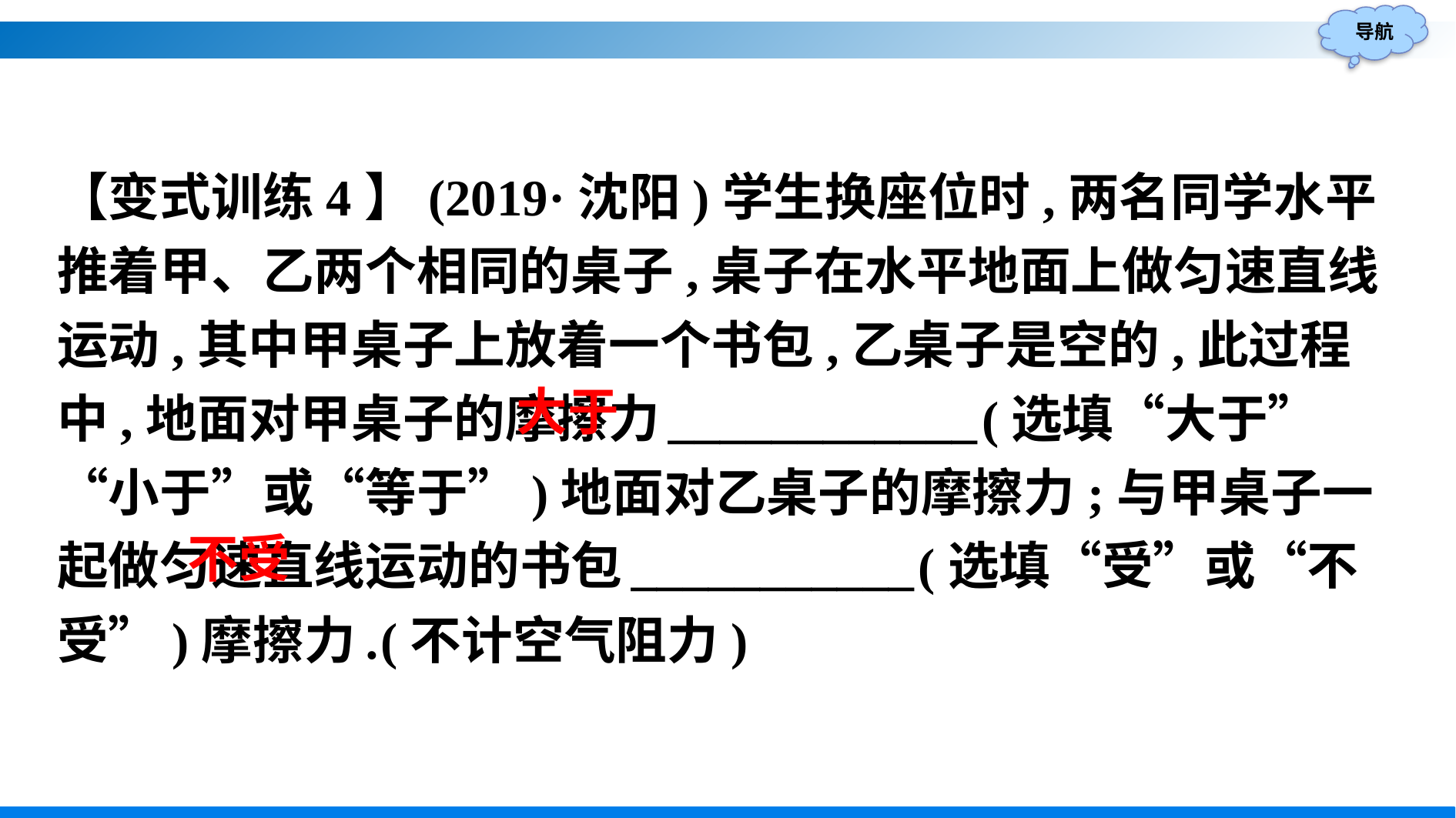

【变式训练4】(2019·沈阳)学生换座位时,两名同学水平推着甲、乙两个相同的桌子,桌子在水平地面上做匀速直线运动,其中甲桌子上放着一个书包,乙桌子是空的,此过程中,地面对甲桌子的摩擦力____________(选填“大于”“小于”或“等于”)地面对乙桌子的摩擦力;与甲桌子一起做匀速直线运动的书包___________(选填“受”或“不受”)摩擦力.(不计空气阻力)
大于
不受